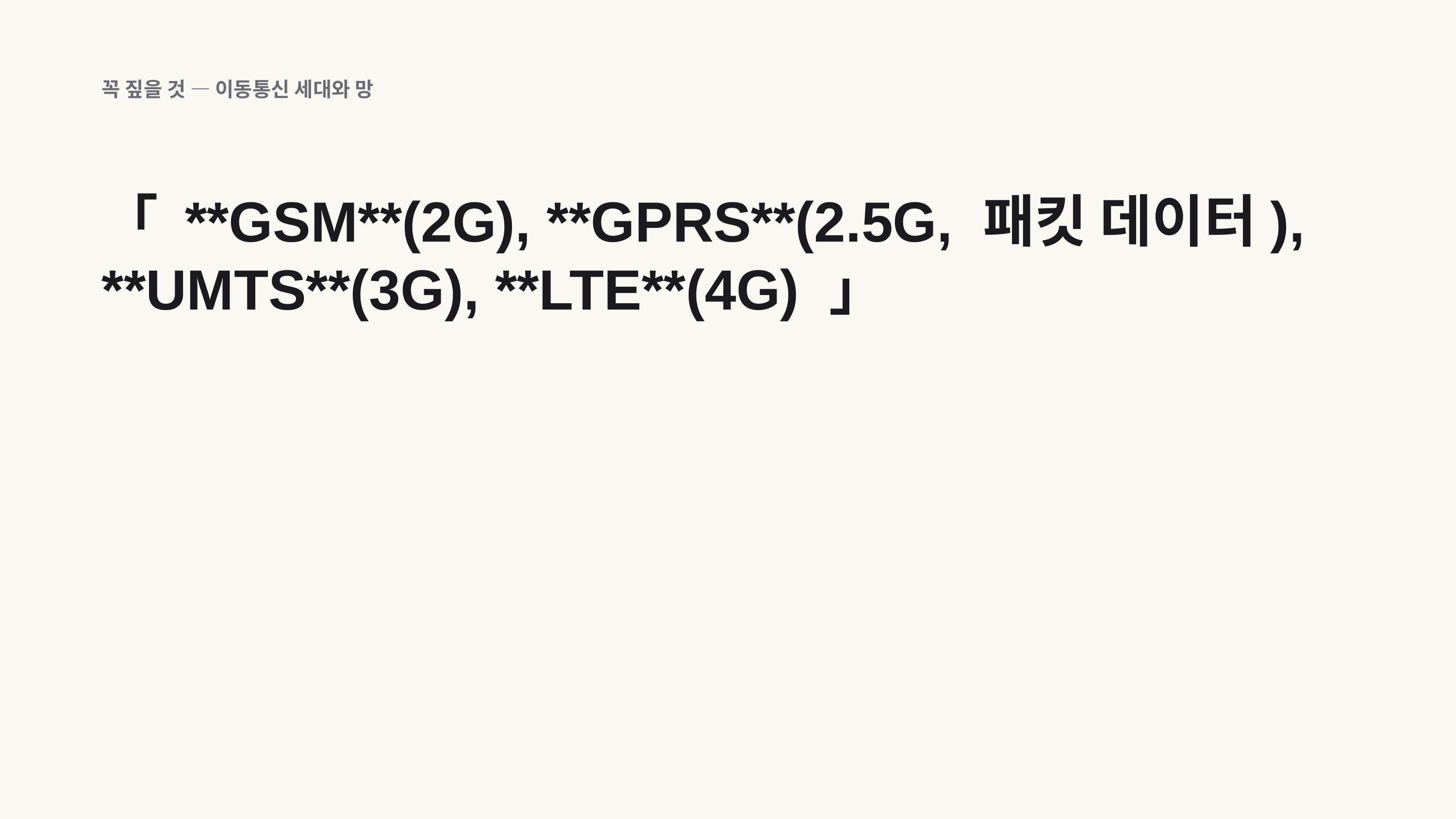

꼭 짚을 것 — 이동통신 세대와 망
「 **GSM**(2G), **GPRS**(2.5G, 패킷 데이터), **UMTS**(3G), **LTE**(4G) 」